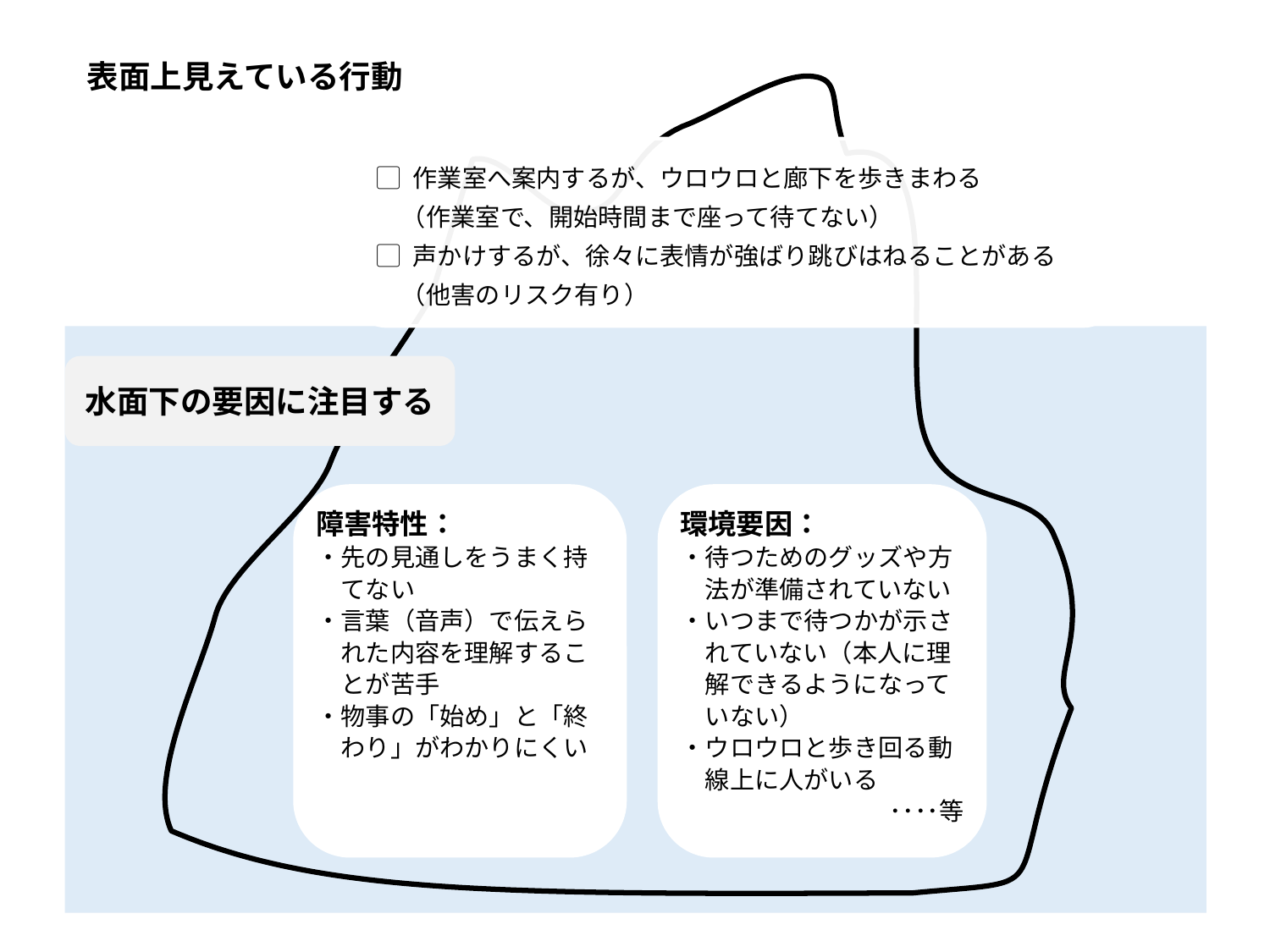

表面上見えている行動

▢ 作業室へ案内するが、ウロウロと廊下を歩きまわる
　（作業室で、開始時間まで座って待てない）
▢ 声かけするが、徐々に表情が強ばり跳びはねることがある
　（他害のリスク有り）

水面下の要因に注目する
障害特性：
・先の見通しをうまく持
　てない
・言葉（音声）で伝えら
　れた内容を理解するこ
　とが苦手
・物事の「始め」と「終
　わり」がわかりにくい

環境要因：
・待つためのグッズや方
　法が準備されていない
・いつまで待つかが示さ
　れていない（本人に理
　解できるようになって
　いない）
・ウロウロと歩き回る動
　線上に人がいる
････等